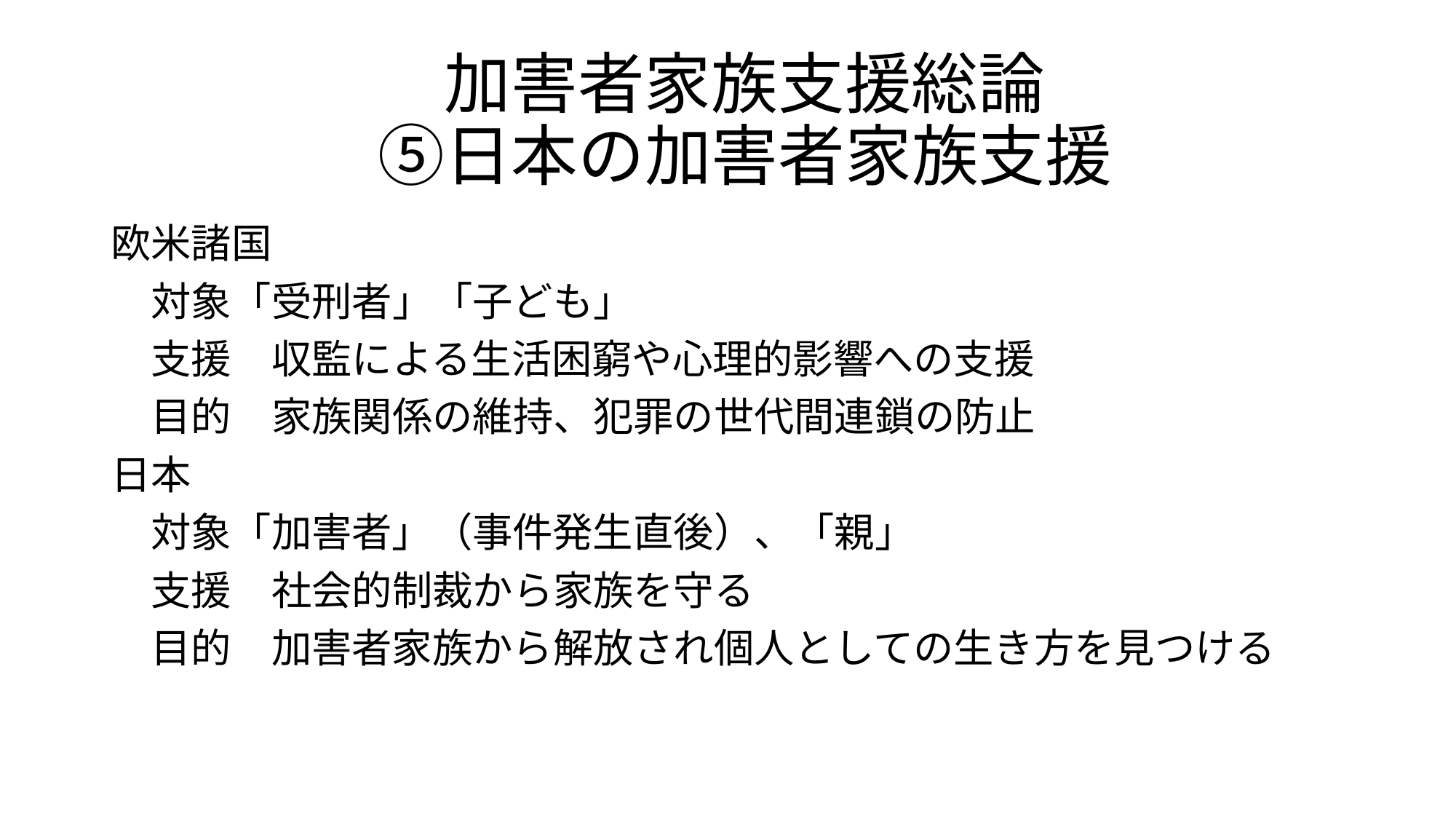

# 加害者家族支援総論 　　　　⑤日本の加害者家族支援
欧米諸国
　対象「受刑者」「子ども」
　支援　収監による生活困窮や心理的影響への支援
　目的　家族関係の維持、犯罪の世代間連鎖の防止
日本
　対象「加害者」（事件発生直後）、「親」
　支援　社会的制裁から家族を守る
　目的　加害者家族から解放され個人としての生き方を見つける